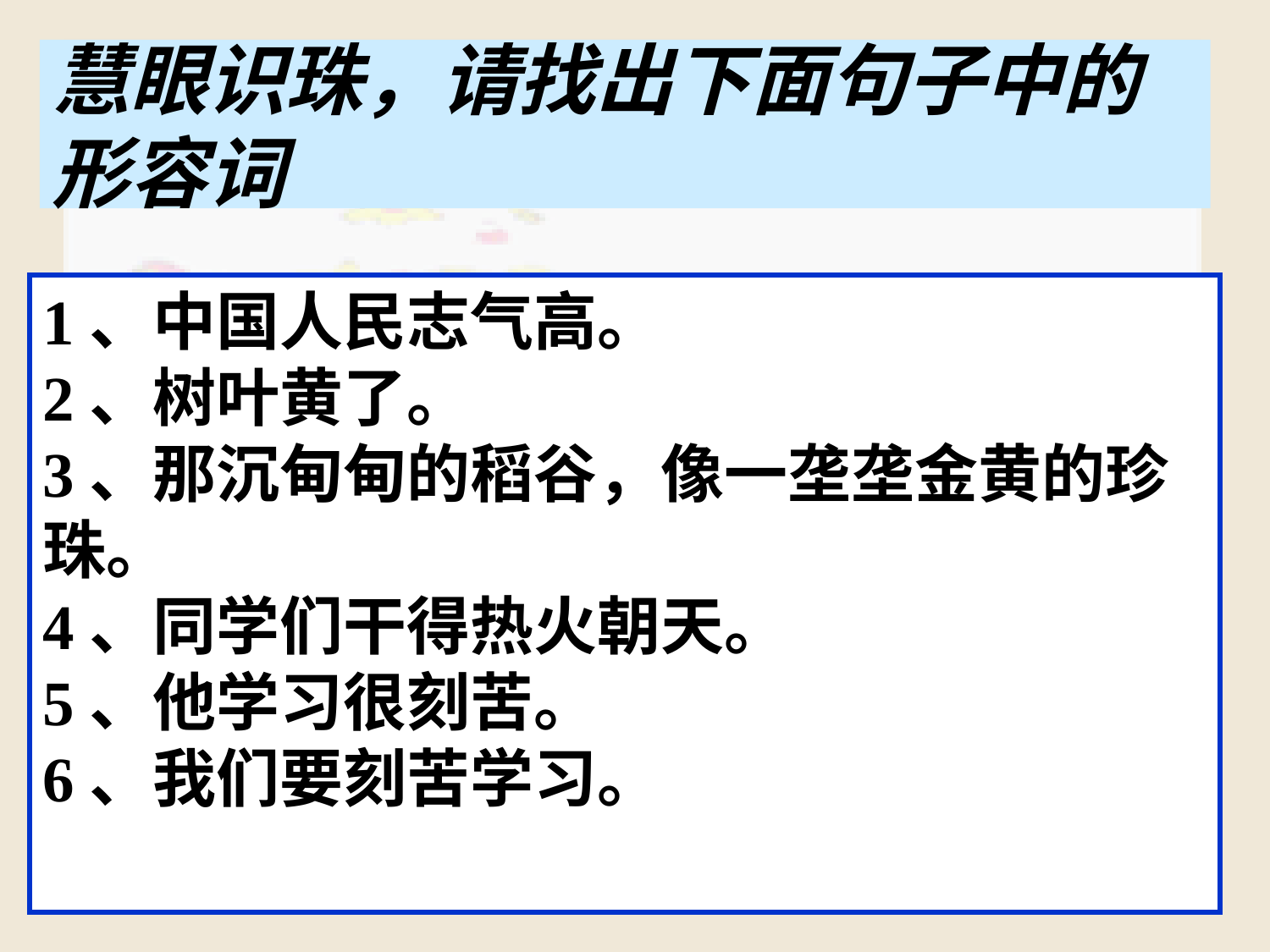

# 慧眼识珠，请找出下面句子中的形容词
1、中国人民志气高。
2、树叶黄了。
3、那沉甸甸的稻谷，像一垄垄金黄的珍珠。
4、同学们干得热火朝天。
5、他学习很刻苦。
6、我们要刻苦学习。